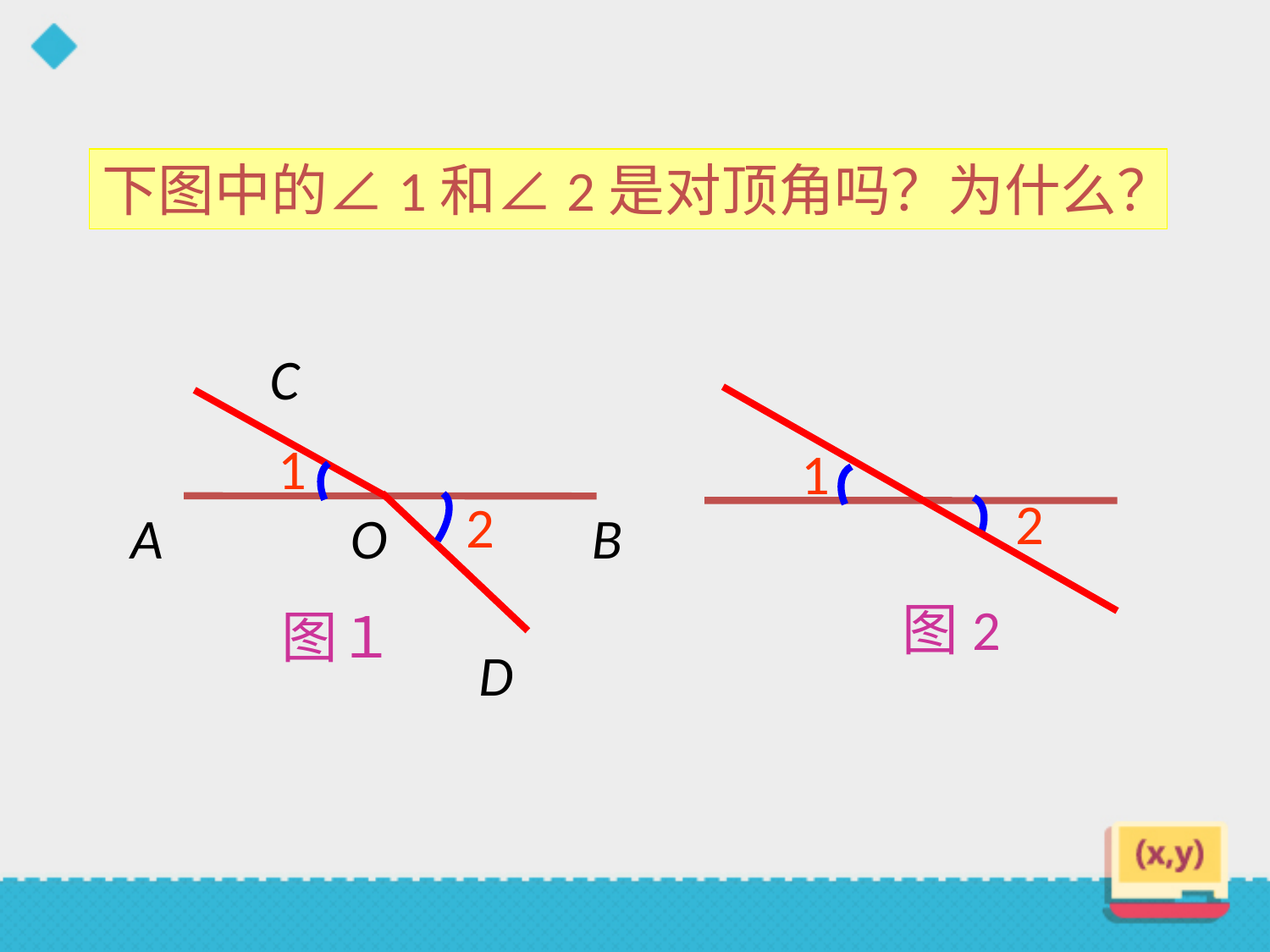

下图中的∠1和∠2是对顶角吗？为什么？
C

1

2

A

O

B
D

1

2

图2
图１